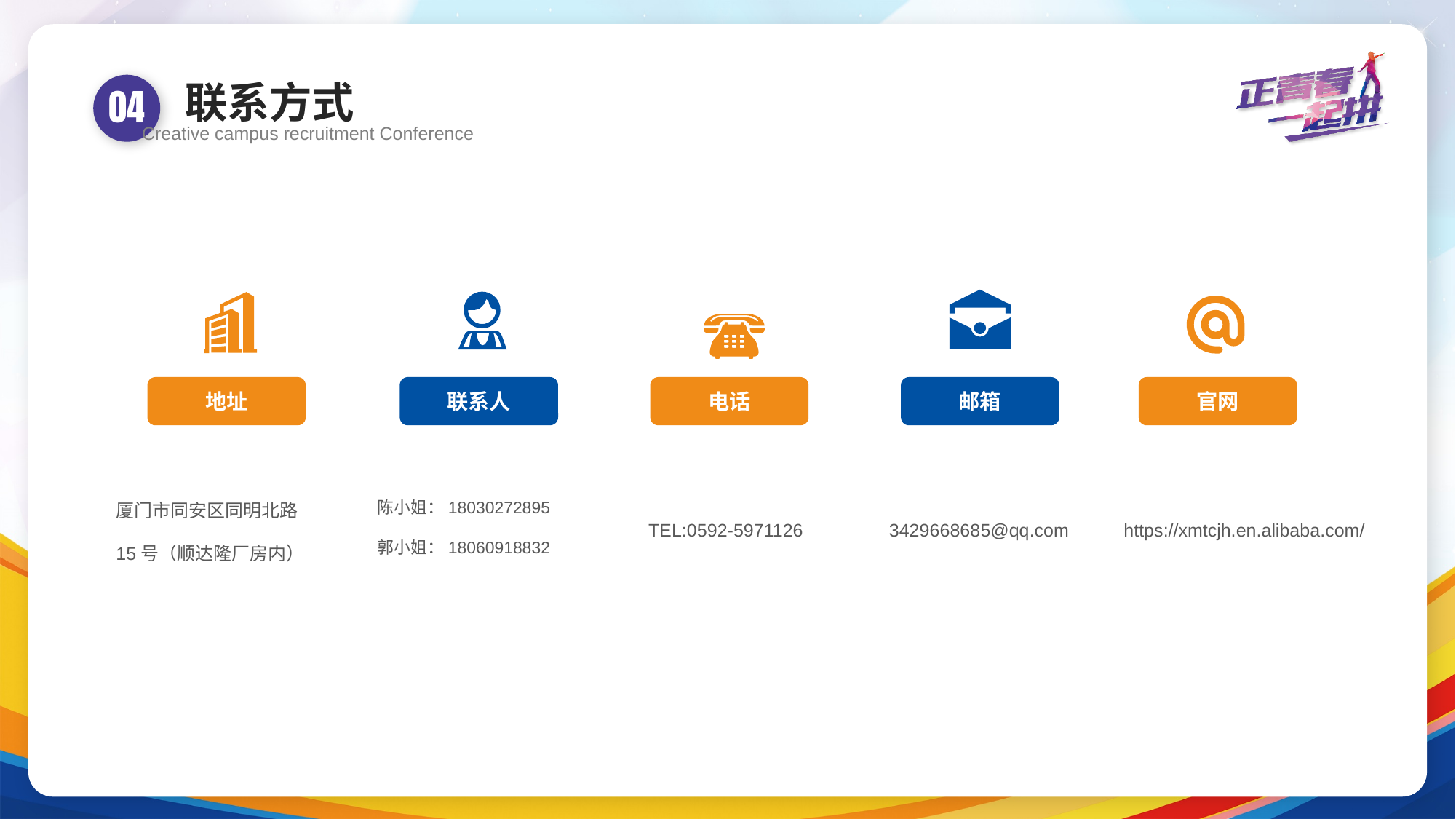

联系方式
Creative campus recruitment Conference
04

地址
联系人
电话
邮箱
官网
厦门市同安区同明北路15号（顺达隆厂房内）

陈小姐：18030272895
郭小姐：18060918832
3429668685@qq.com
https://xmtcjh.en.alibaba.com/
TEL:0592-5971126